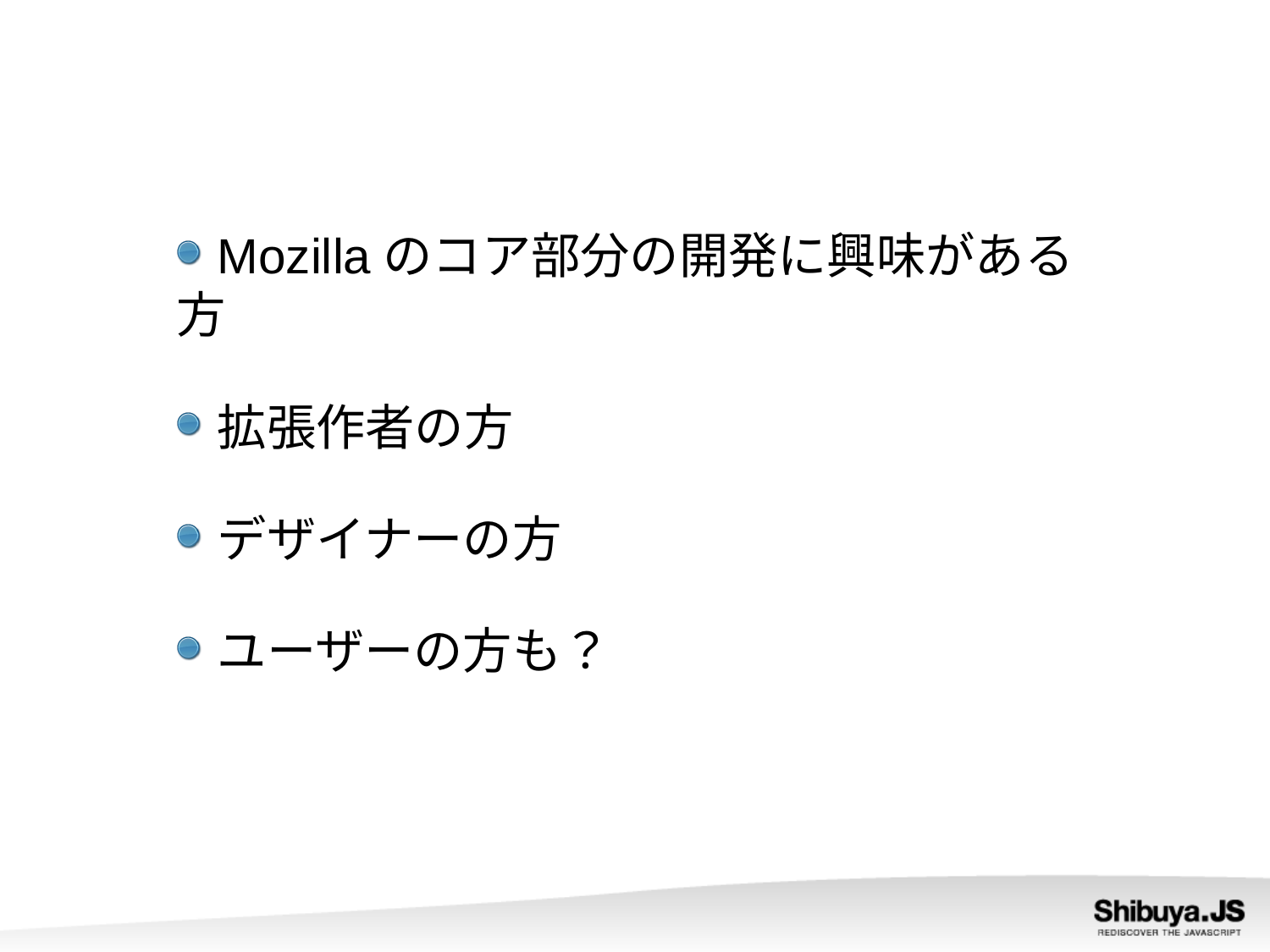

Mozillaのコア部分の開発に興味がある方
拡張作者の方
デザイナーの方
ユーザーの方も？